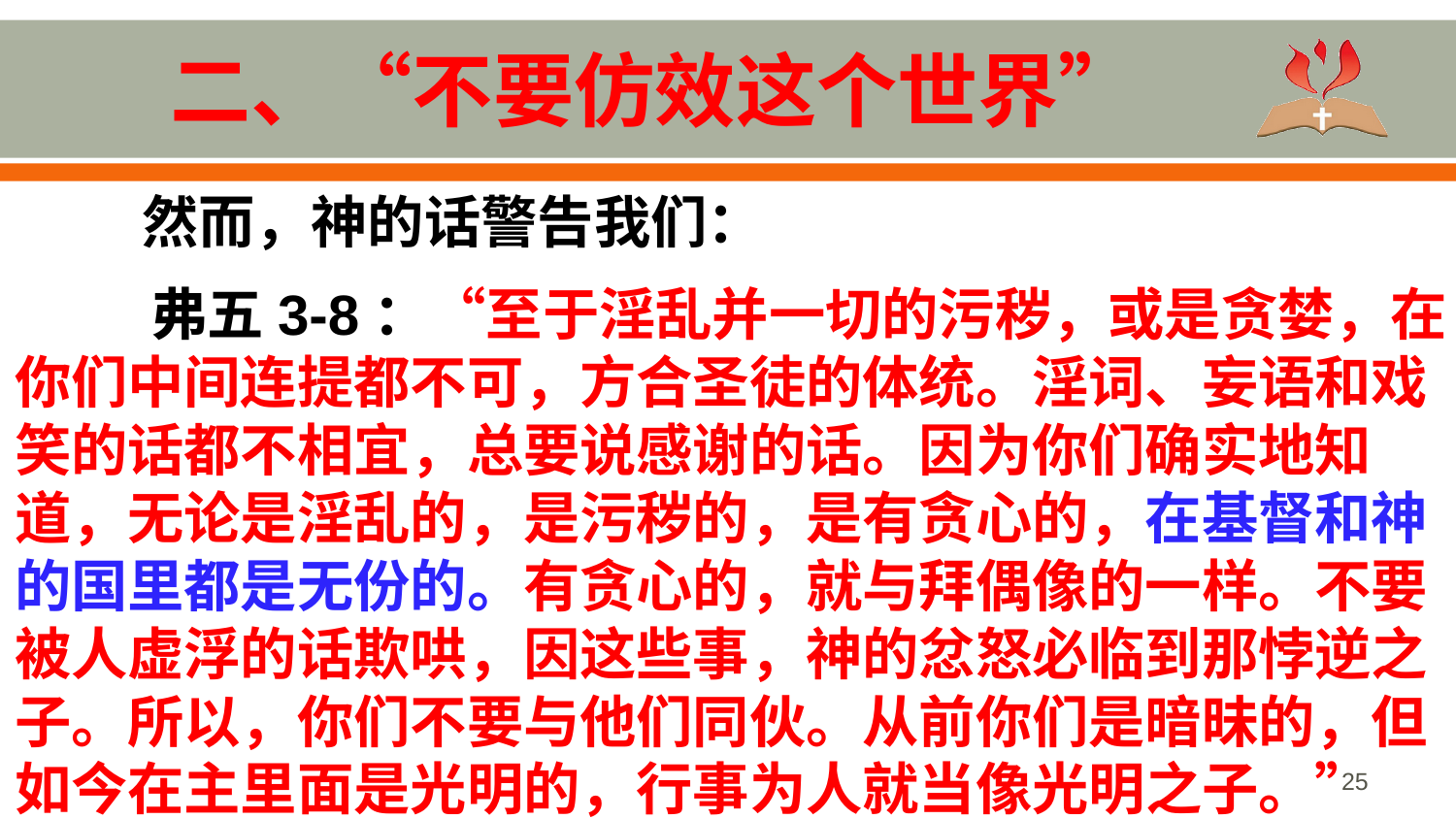

# 二、“不要仿效这个世界”
         然而，神的话警告我们：
 弗五3-8：“至于淫乱并一切的污秽，或是贪婪，在你们中间连提都不可，方合圣徒的体统。淫词、妄语和戏笑的话都不相宜，总要说感谢的话。因为你们确实地知道，无论是淫乱的，是污秽的，是有贪心的，在基督和神的国里都是无份的。有贪心的，就与拜偶像的一样。不要被人虚浮的话欺哄，因这些事，神的忿怒必临到那悖逆之子。所以，你们不要与他们同伙。从前你们是暗昧的，但如今在主里面是光明的，行事为人就当像光明之子。”

25